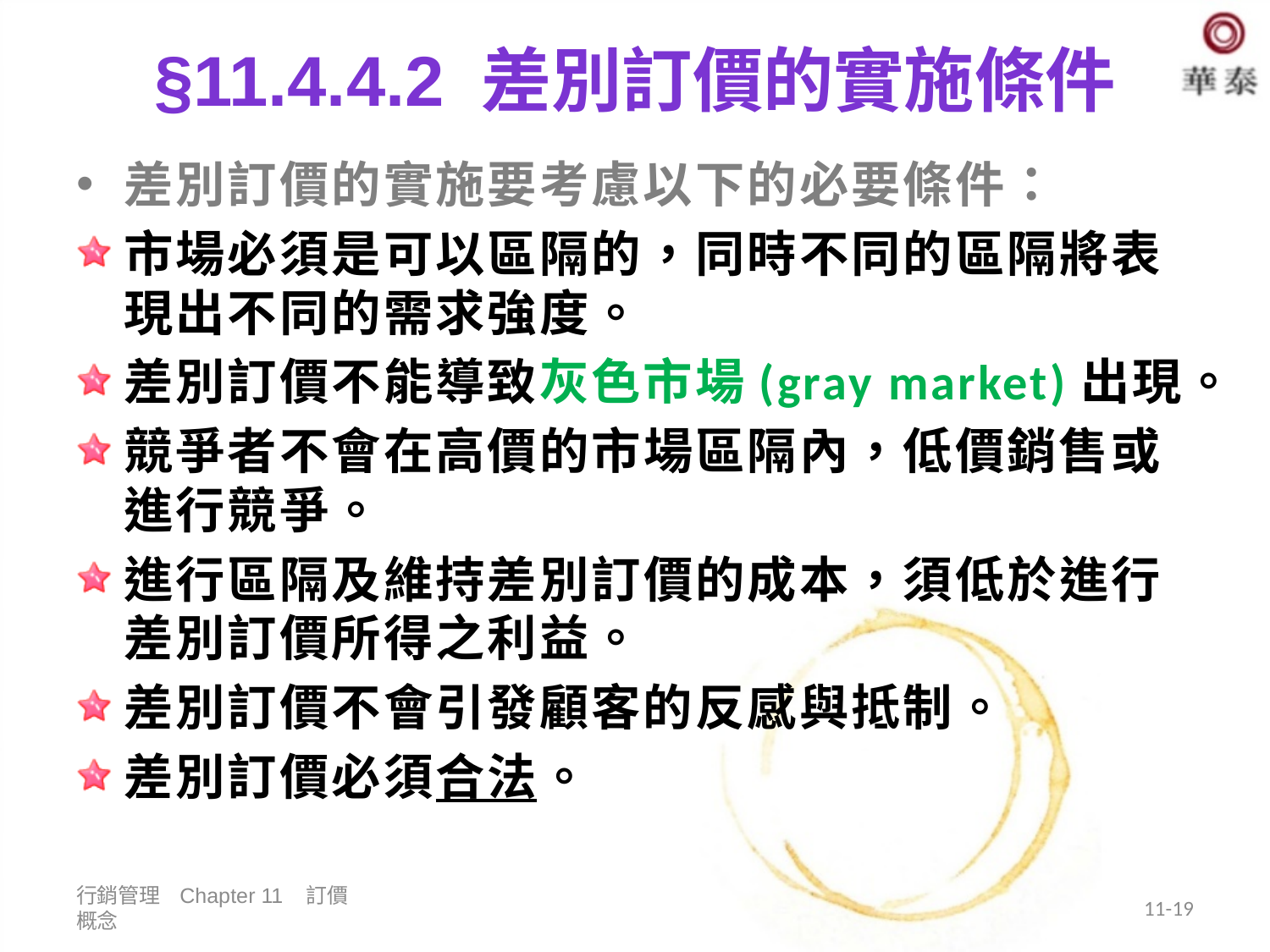

# §11.4.4.2 差別訂價的實施條件
差別訂價的實施要考慮以下的必要條件：
市場必須是可以區隔的，同時不同的區隔將表現出不同的需求強度。
差別訂價不能導致灰色市場(gray market)出現。
競爭者不會在高價的市場區隔內，低價銷售或進行競爭。
進行區隔及維持差別訂價的成本，須低於進行差別訂價所得之利益。
差別訂價不會引發顧客的反感與抵制。
差別訂價必須合法。

行銷管理   Chapter 11   訂價概念
11-19